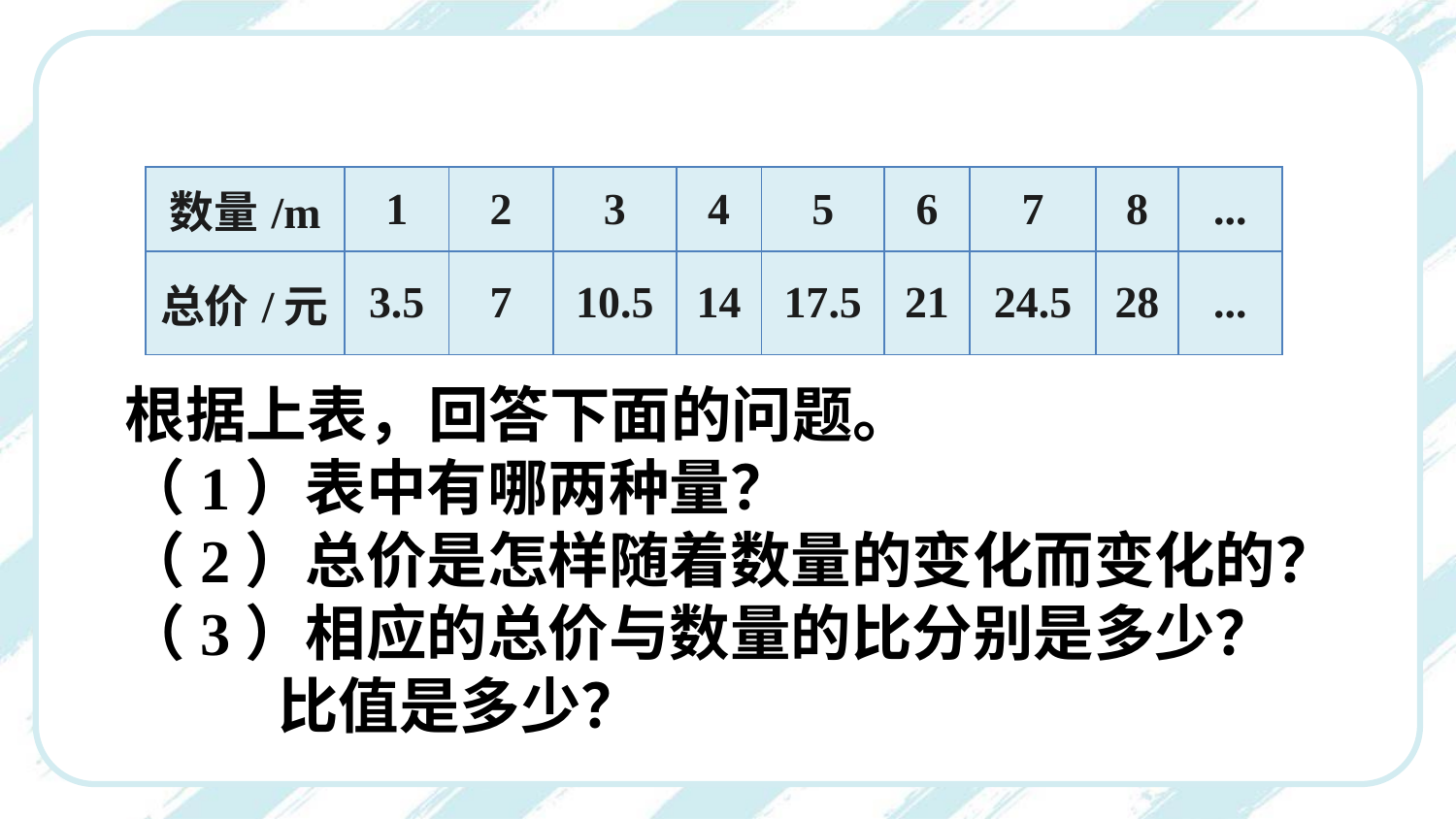

| 数量/m | 1 | 2 | 3 | 4 | 5 | 6 | 7 | 8 | ... |
| --- | --- | --- | --- | --- | --- | --- | --- | --- | --- |
| 总价/元 | 3.5 | 7 | 10.5 | 14 | 17.5 | 21 | 24.5 | 28 | ... |
根据上表，回答下面的问题。
（1）表中有哪两种量？
（2）总价是怎样随着数量的变化而变化的？
（3）相应的总价与数量的比分别是多少？
          比值是多少？